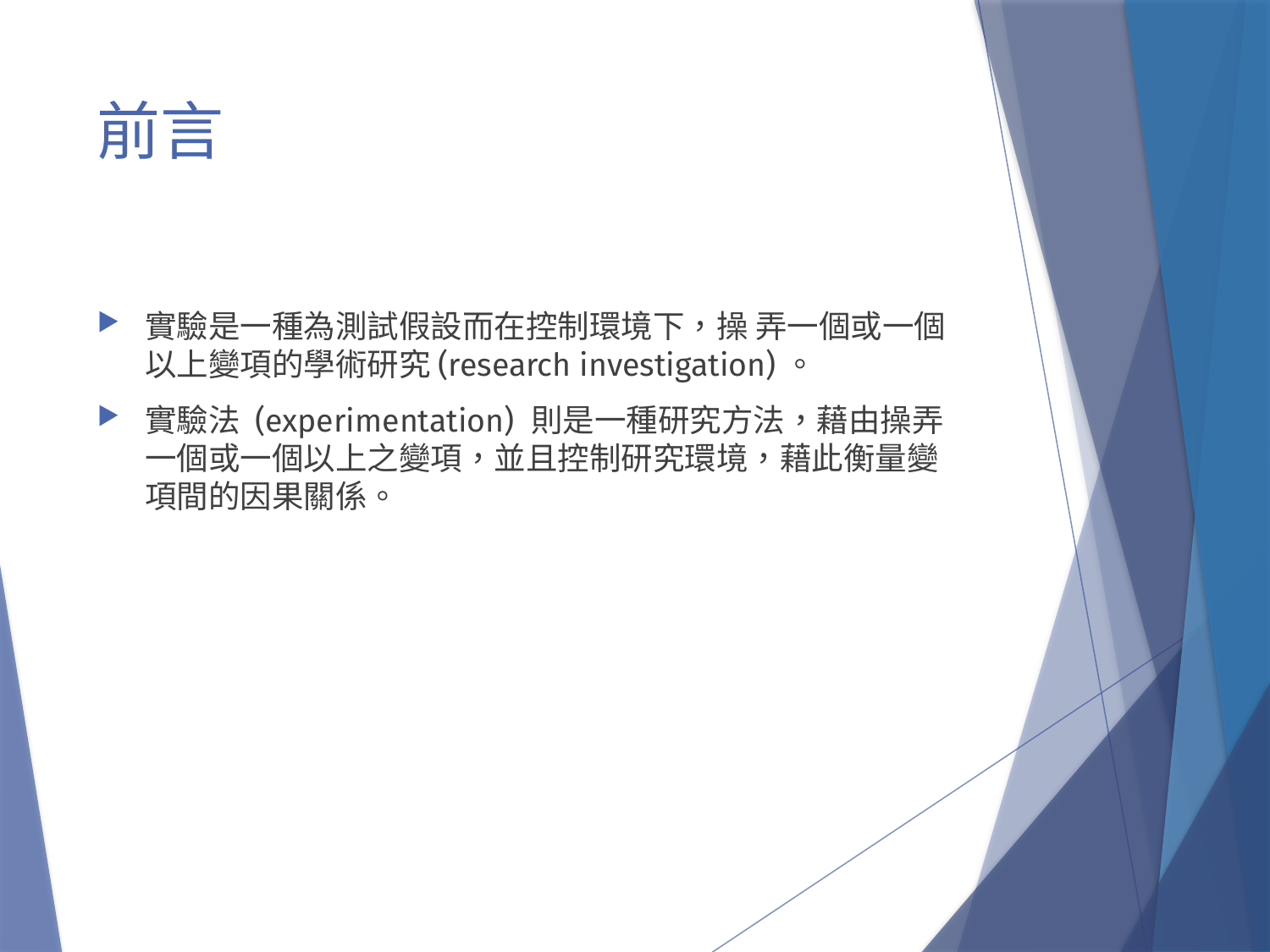

# 前言
實驗是一種為測試假設而在控制環境下，操 弄一個或一個以上變項的學術研究(research investigation)。
實驗法 (experimentation) 則是一種研究方法，藉由操弄一個或一個以上之變項，並且控制研究環境，藉此衡量變項間的因果關係。